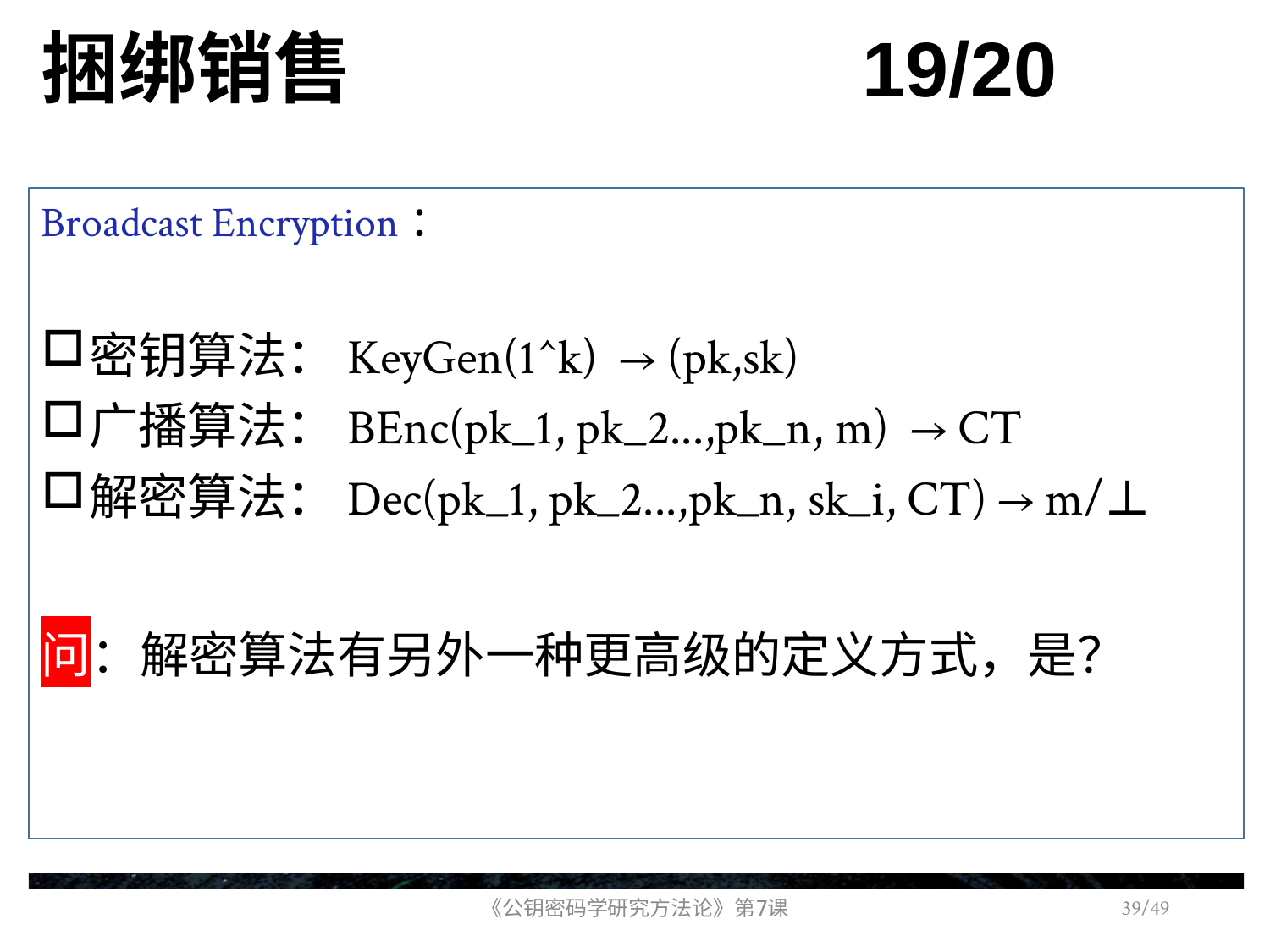

# 捆绑销售                            19/20
Broadcast Encryption：

密钥算法：KeyGen(1^k)  → (pk,sk)
广播算法：BEnc(pk_1, pk_2...,pk_n, m)  → CT
解密算法：Dec(pk_1, pk_2...,pk_n, sk_i, CT) → m/⊥

问：解密算法有另外一种更高级的定义方式，是？
《公钥密码学研究方法论》第7课
39/49